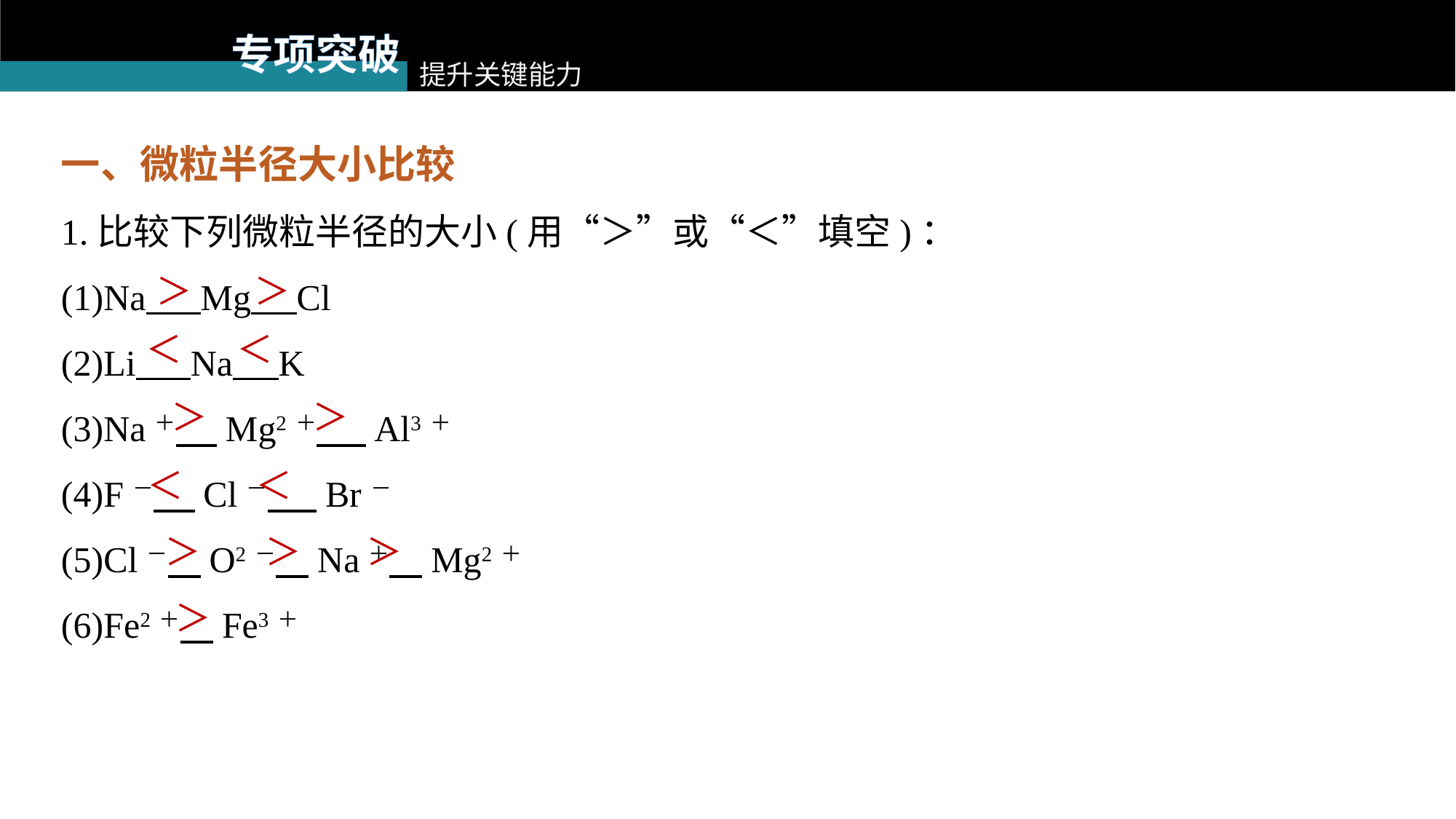

专项突破
提升关键能力

一、微粒半径大小比较
1.比较下列微粒半径的大小(用“＞”或“＜”填空)：
(1)Na      Mg     Cl
(2)Li      Na     K
(3)Na＋     Mg2＋      Al3＋
(4)F－     Cl－      Br－
(5)Cl－    O2－    Na＋    Mg2＋
(6)Fe2＋    Fe3＋
＞
＞
＜
＜
＞
＞
＜
＜
＞
＞
＞
＞